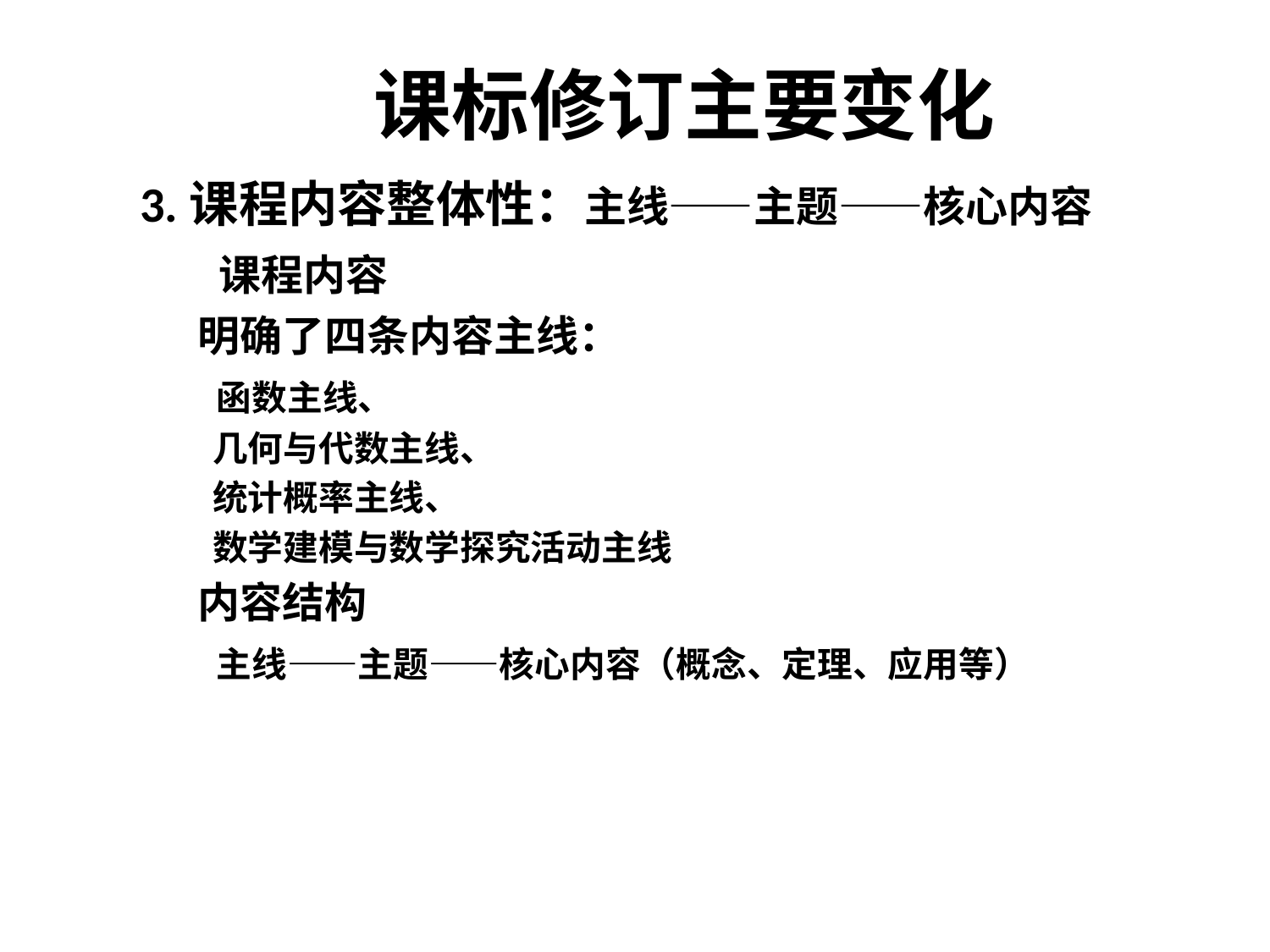

# 课标修订主要变化
3.课程内容整体性：主线——主题——核心内容
      课程内容
     明确了四条内容主线：
       函数主线、
        几何与代数主线、
        统计概率主线、
        数学建模与数学探究活动主线
     内容结构
       主线——主题——核心内容（概念、定理、应用等）